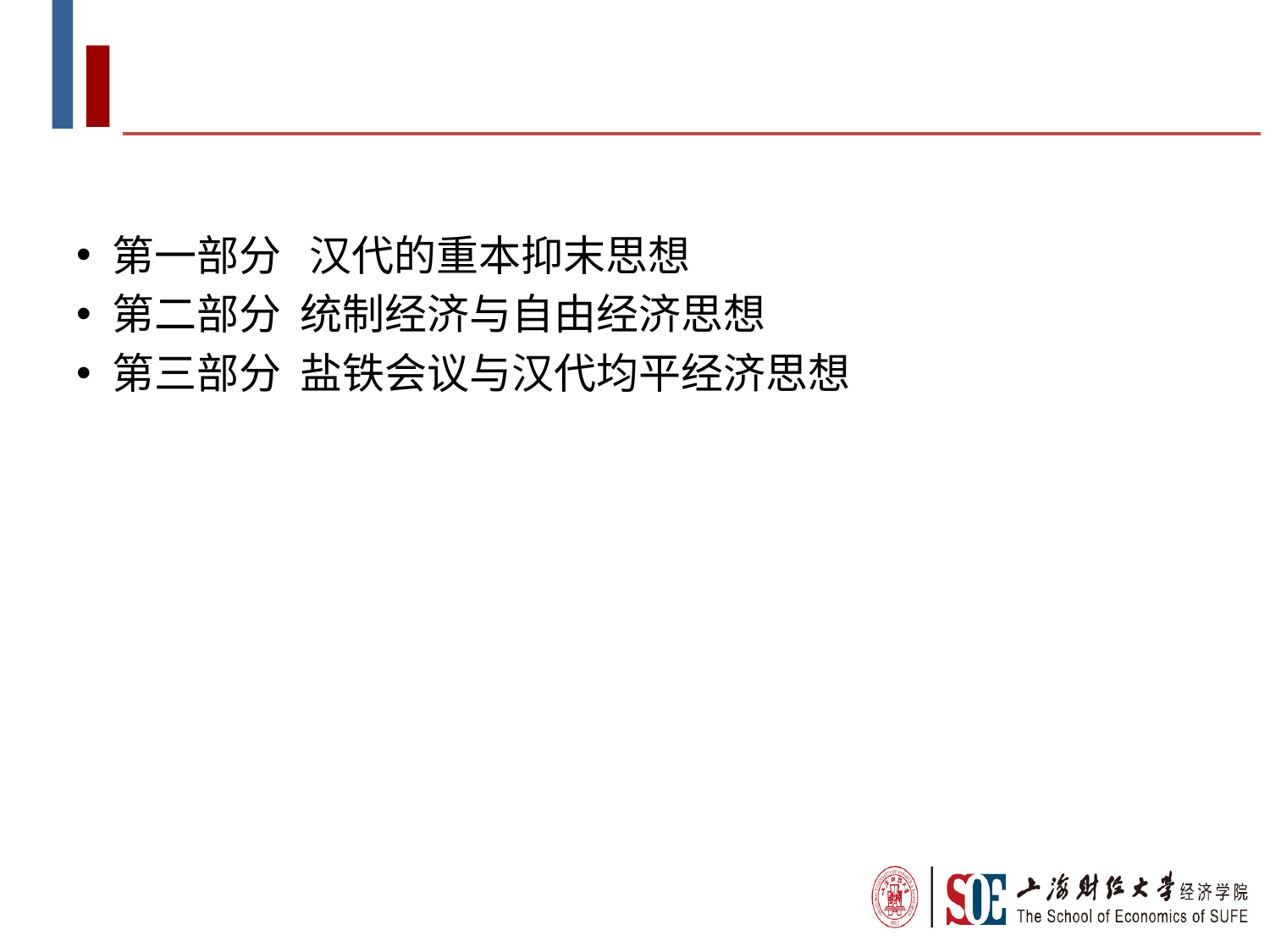

第一部分   汉代的重本抑末思想
第二部分  统制经济与自由经济思想
第三部分  盐铁会议与汉代均平经济思想